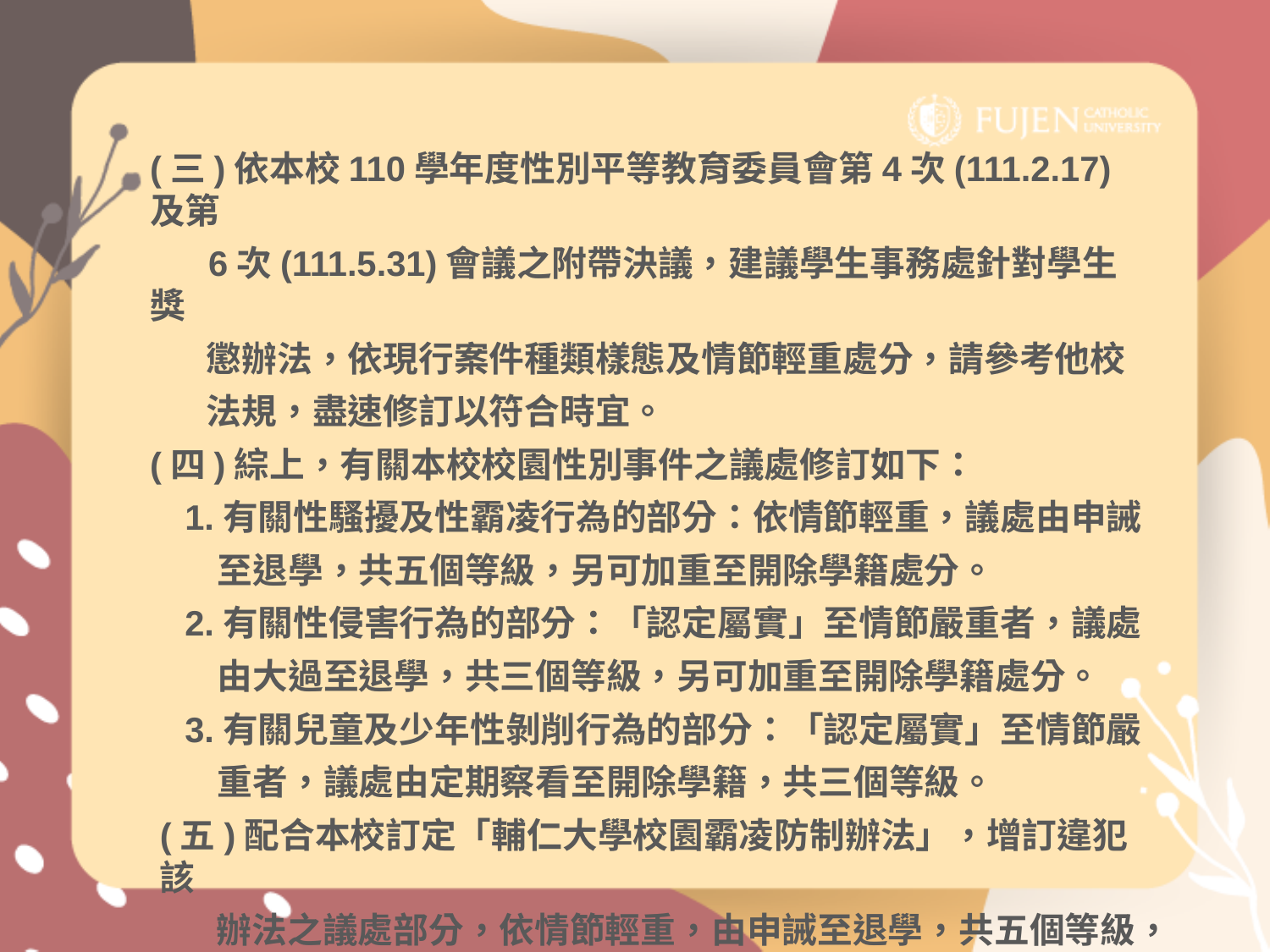

(三)依本校110學年度性別平等教育委員會第4次(111.2.17)及第
      6次(111.5.31)會議之附帶決議，建議學生事務處針對學生獎
      懲辦法，依現行案件種類樣態及情節輕重處分，請參考他校
      法規，盡速修訂以符合時宜。
(四)綜上，有關本校校園性別事件之議處修訂如下：
1.有關性騷擾及性霸凌行為的部分：依情節輕重，議處由申誡
   至退學，共五個等級，另可加重至開除學籍處分。
2.有關性侵害行為的部分：「認定屬實」至情節嚴重者，議處
   由大過至退學，共三個等級，另可加重至開除學籍處分。
3.有關兒童及少年性剝削行為的部分：「認定屬實」至情節嚴
   重者，議處由定期察看至開除學籍，共三個等級。
(五)配合本校訂定「輔仁大學校園霸凌防制辦法」，增訂違犯該
      辦法之議處部分，依情節輕重，由申誡至退學，共五個等級，
      另可加重至開除學籍處分。